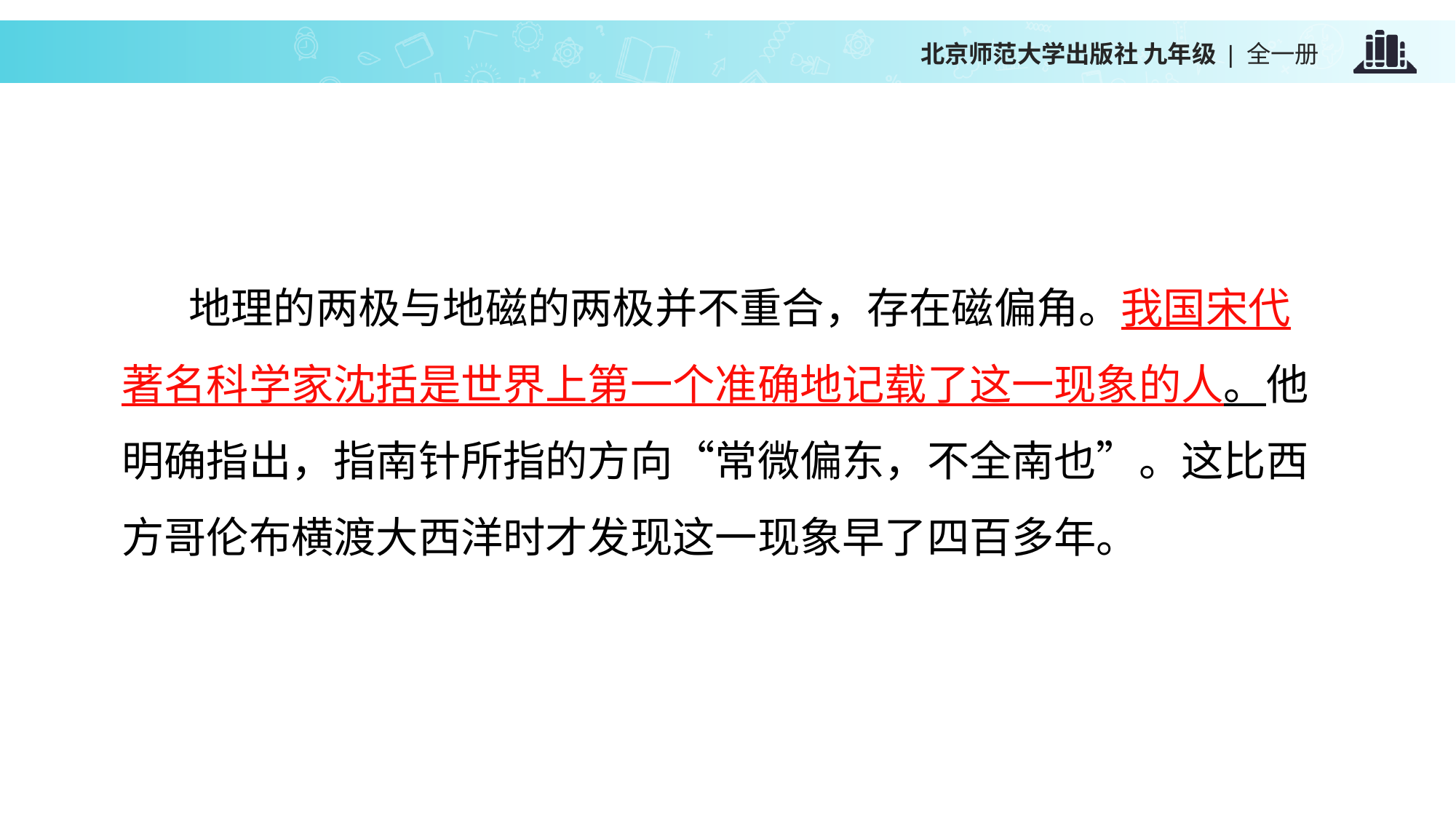

地理的两极与地磁的两极并不重合，存在磁偏角。我国宋代著名科学家沈括是世界上第一个准确地记载了这一现象的人。他明确指出，指南针所指的方向“常微偏东，不全南也”。这比西方哥伦布横渡大西洋时才发现这一现象早了四百多年。